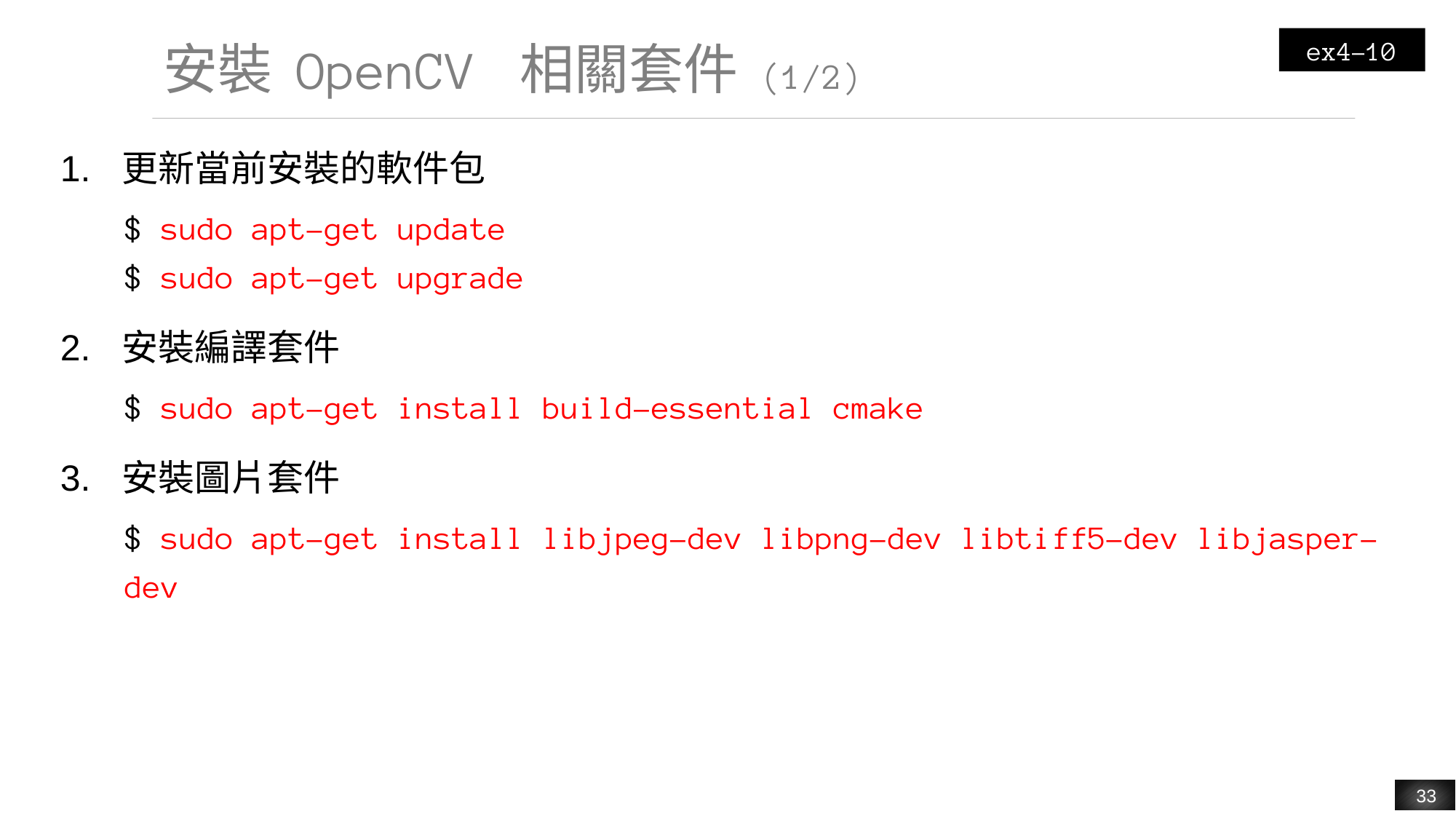

ex4-10
# 安裝 OpenCV 相關套件 (1/2)
更新當前安裝的軟件包
$ sudo apt-get update
$ sudo apt-get upgrade
安裝編譯套件
$ sudo apt-get install build-essential cmake
安裝圖片套件
$ sudo apt-get install libjpeg-dev libpng-dev libtiff5-dev libjasper-dev